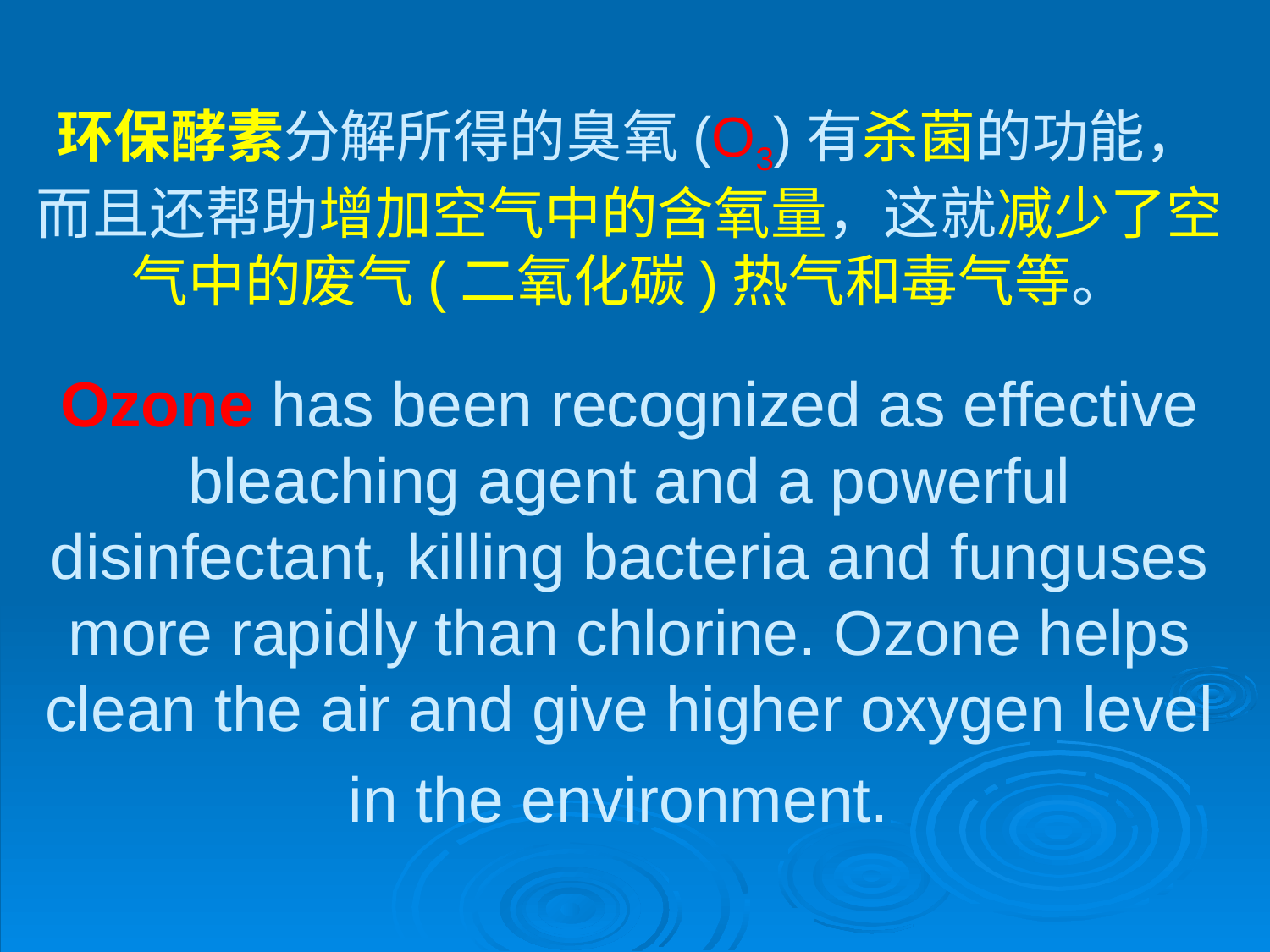

环保酵素分解所得的臭氧(O3)有杀菌的功能，而且还帮助增加空气中的含氧量，这就减少了空气中的废气(二氧化碳)热气和毒气等。
Ozone has been recognized as effective bleaching agent and a powerful disinfectant, killing bacteria and funguses more rapidly than chlorine. Ozone helps clean the air and give higher oxygen level in the environment.